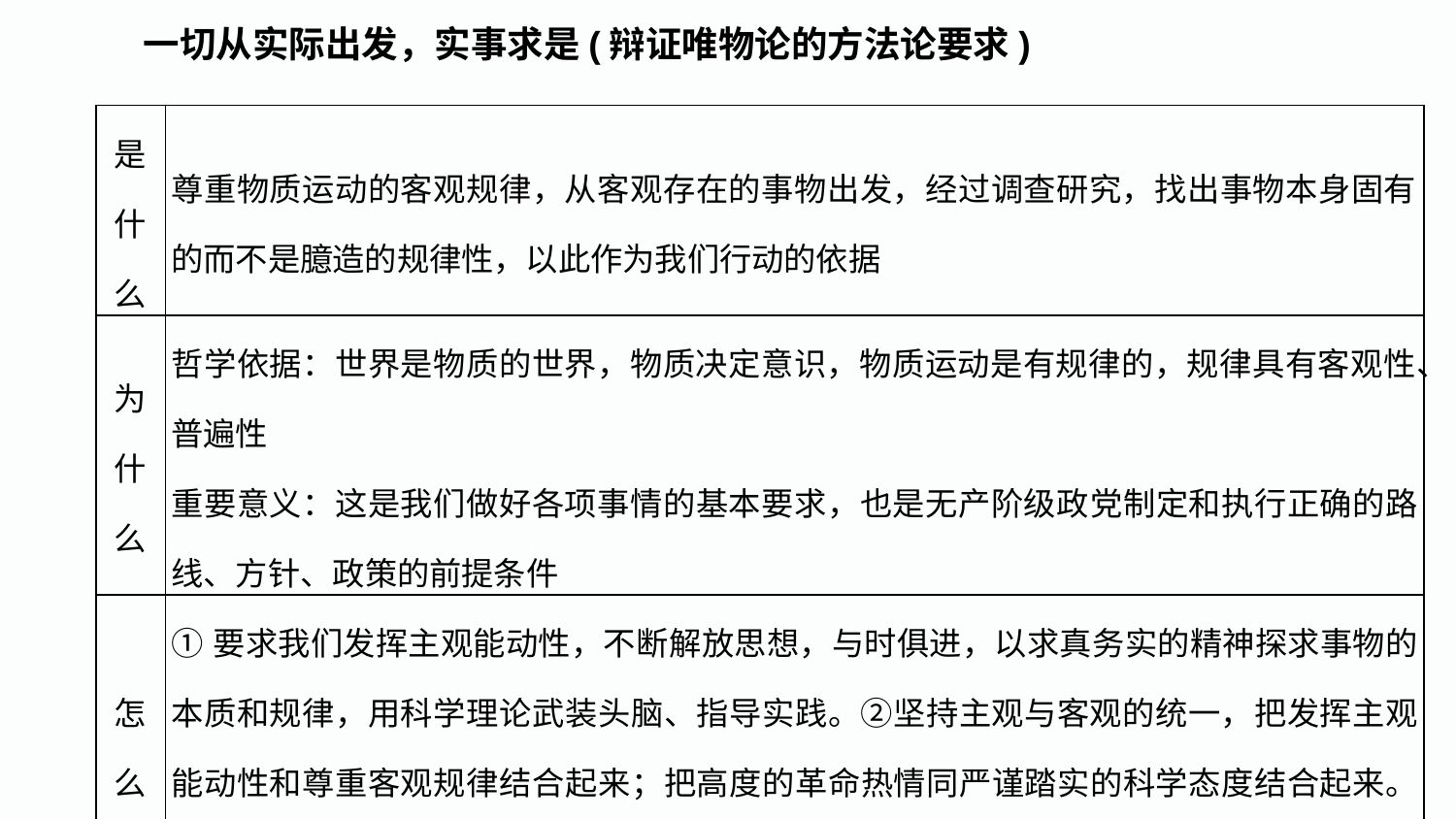

一切从实际出发，实事求是(辩证唯物论的方法论要求)
| 是 什 么 | 尊重物质运动的客观规律，从客观存在的事物出发，经过调查研究，找出事物本身固有的而不是臆造的规律性，以此作为我们行动的依据 |
| --- | --- |
| 为 什 么 | 哲学依据：世界是物质的世界，物质决定意识，物质运动是有规律的，规律具有客观性、普遍性 重要意义：这是我们做好各项事情的基本要求，也是无产阶级政党制定和执行正确的路线、方针、政策的前提条件 |
| 怎 么 办 | ①要求我们发挥主观能动性，不断解放思想，与时俱进，以求真务实的精神探求事物的本质和规律，用科学理论武装头脑、指导实践。②坚持主观与客观的统一，把发挥主观能动性和尊重客观规律结合起来；把高度的革命热情同严谨踏实的科学态度结合起来。③反对错误倾向：反对夸大意识能动作用的唯意志主义，反对片面强调客观条件，安于现状、因循守旧、无所作为的思想 |